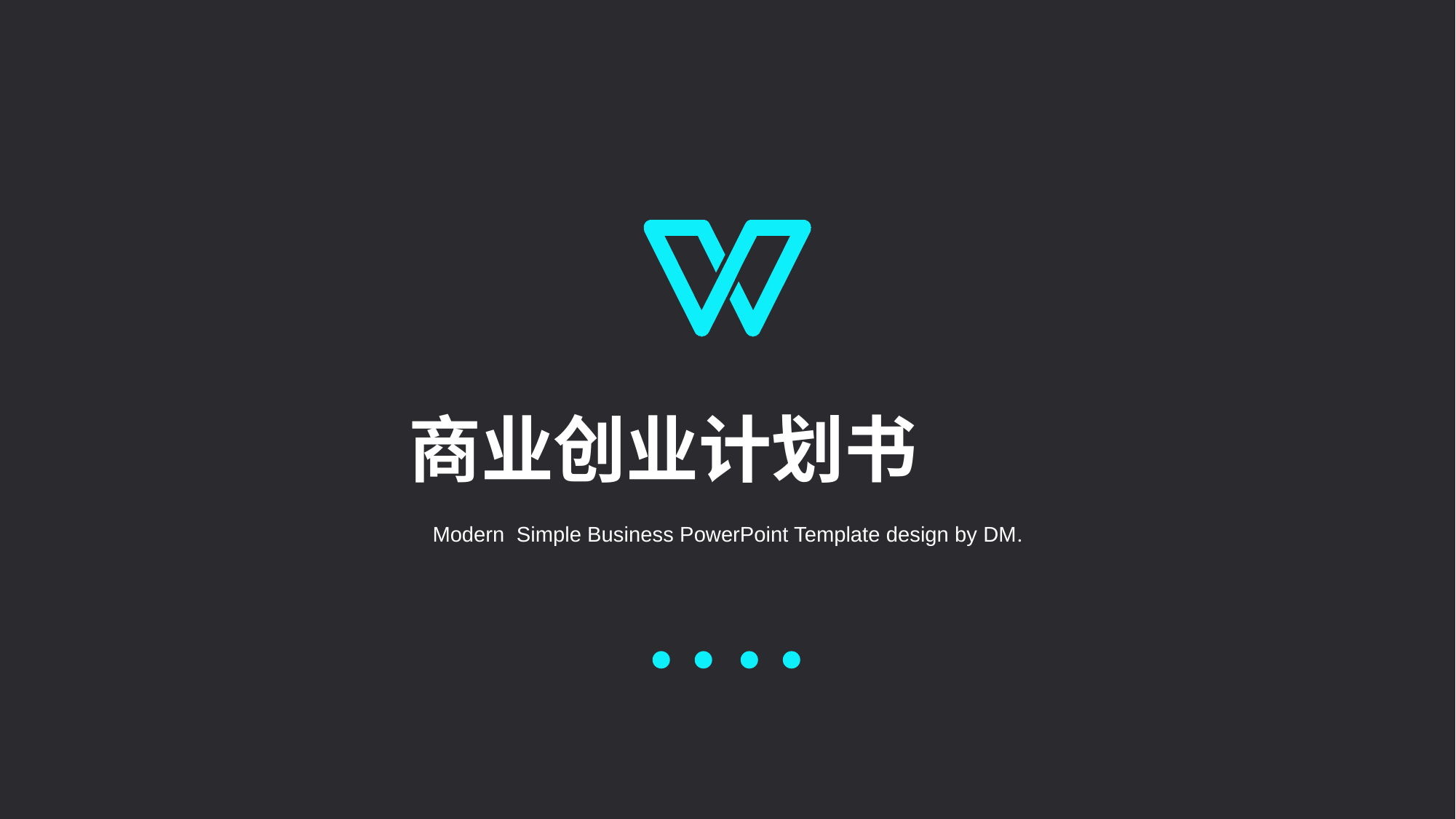

商业创业计划书
Modern  Simple Business PowerPoint Template design by DM.